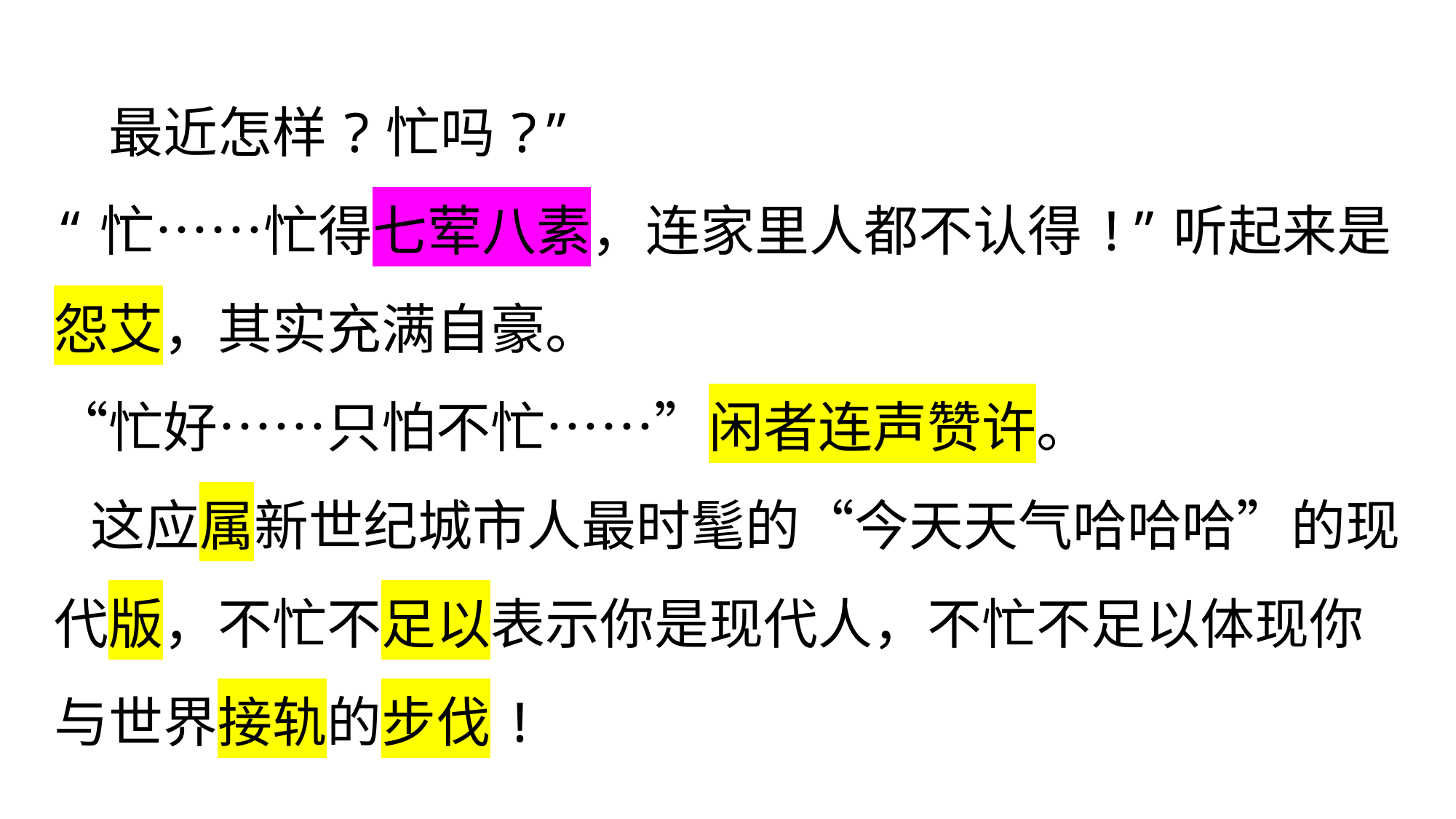

最近怎样?忙吗?”
“忙……忙得七荤八素，连家里人都不认得!”听起来是怨艾，其实充满自豪。
“忙好……只怕不忙……”闲者连声赞许。
   这应属新世纪城市人最时髦的“今天天气哈哈哈”的现代版，不忙不足以表示你是现代人，不忙不足以体现你与世界接轨的步伐!